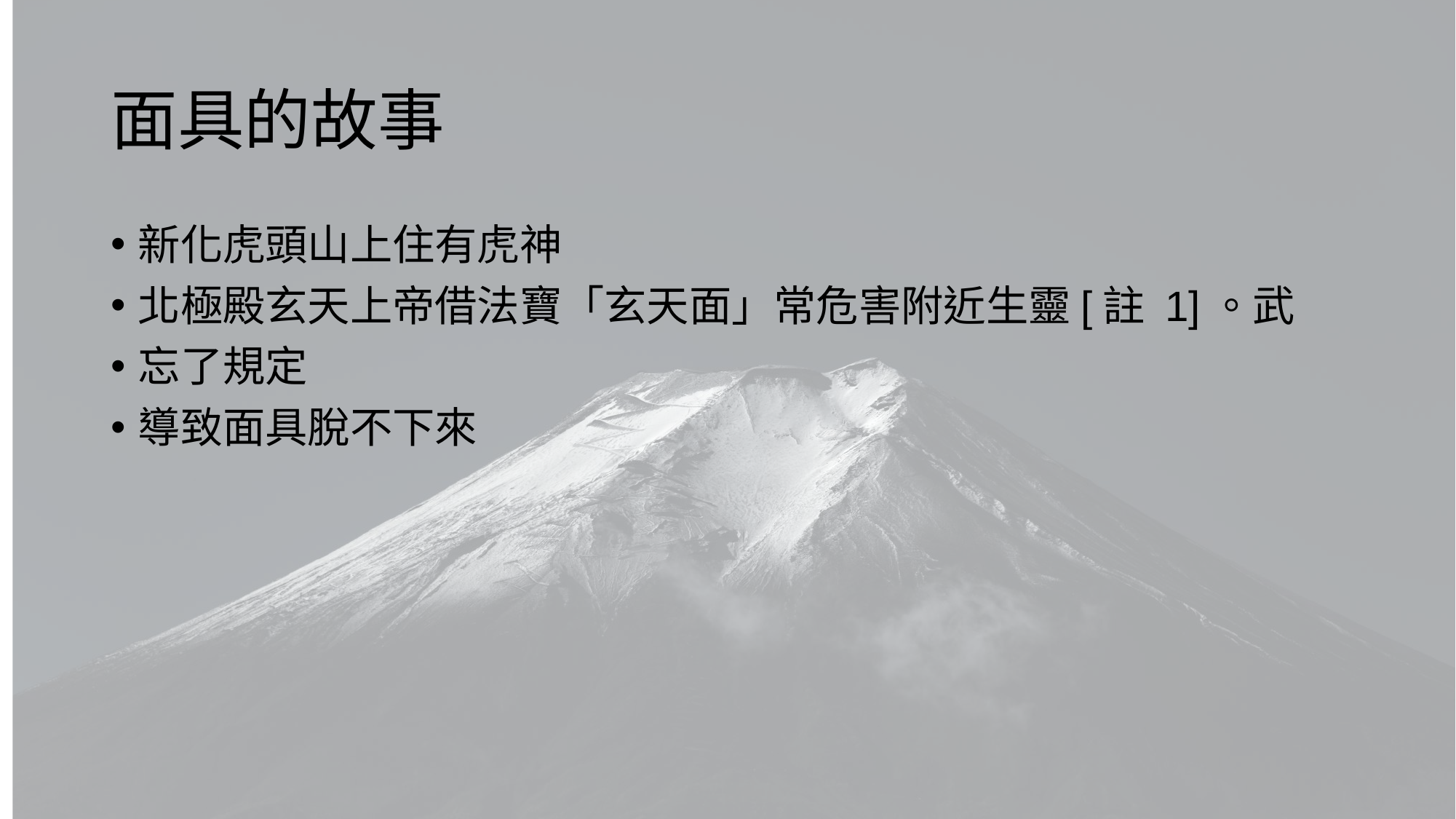

# 面具的故事
新化虎頭山上住有虎神
北極殿玄天上帝借法寶「玄天面」常危害附近生靈[註 1]。武
忘了規定
導致面具脫不下來